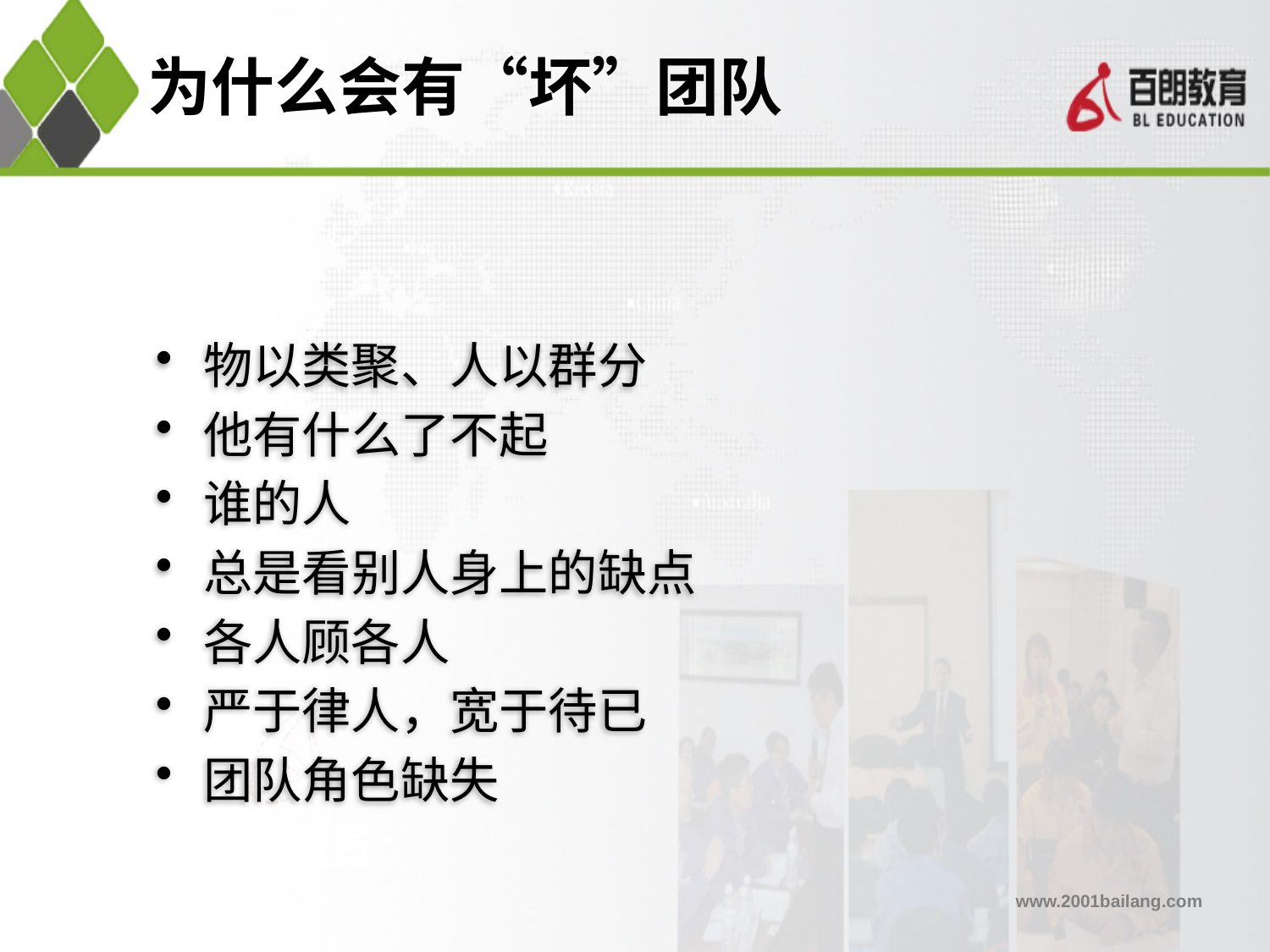

# 为什么会有“坏”团队

物以类聚、人以群分
他有什么了不起
谁的人
总是看别人身上的缺点
各人顾各人
严于律人，宽于待已
团队角色缺失